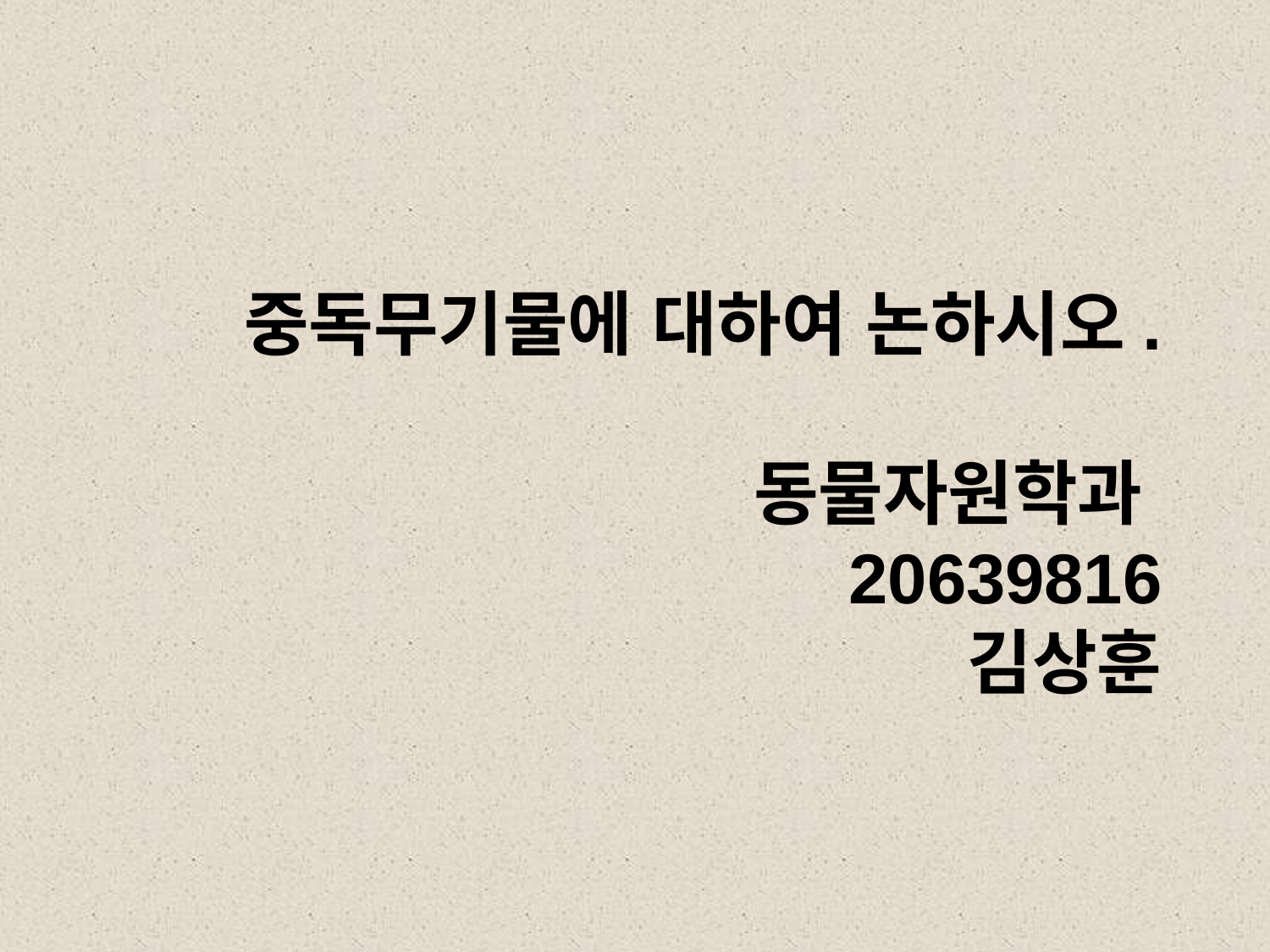

# 중독무기물에 대하여 논하시오. 동물자원학과 20639816 김상훈